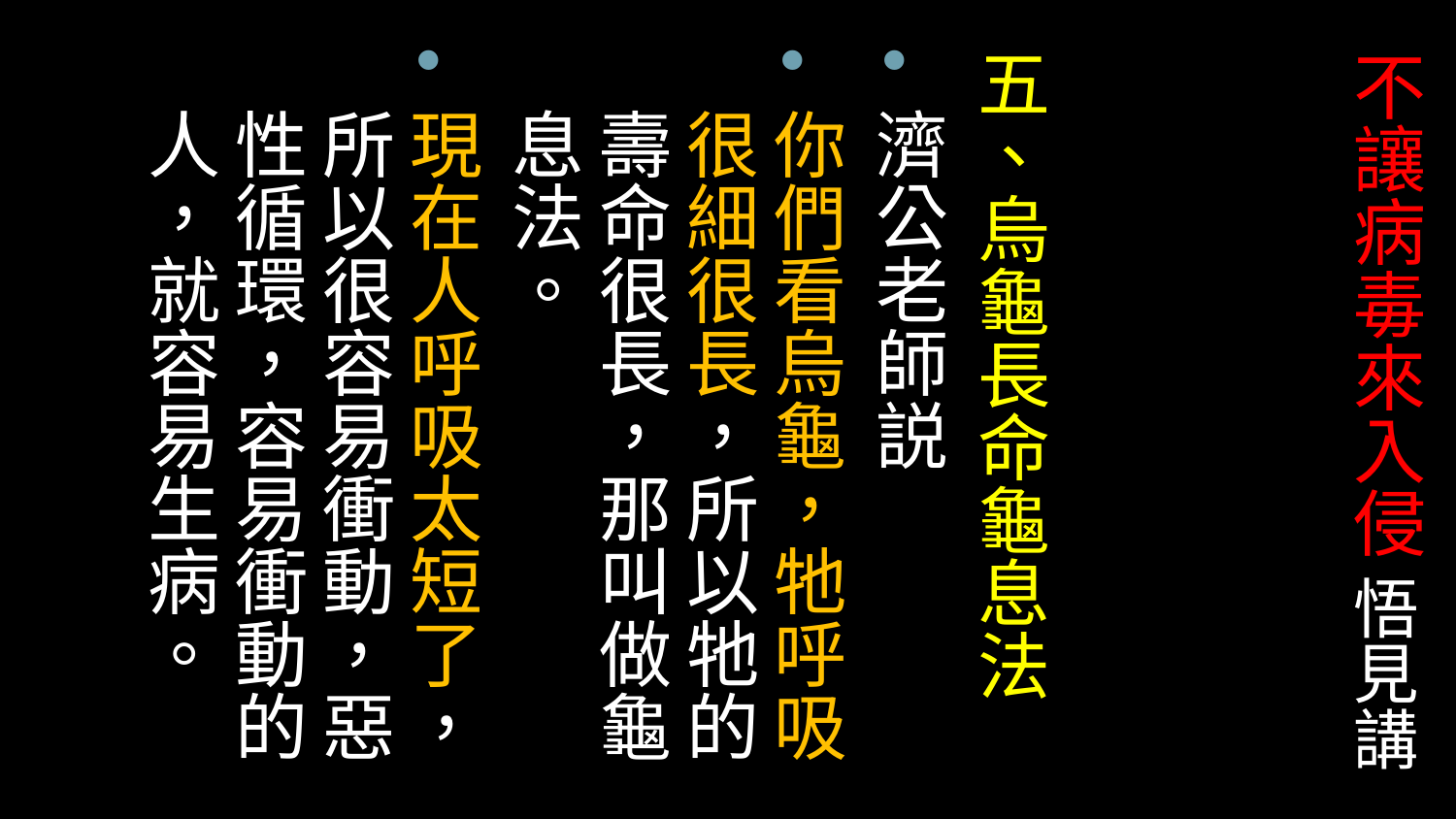

五、烏龜長命龜息法
濟公老師説
你們看烏龜，牠呼吸很細很長，所以牠的壽命很長，那叫做龜息法。
現在人呼吸太短了，所以很容易衝動，惡性循環，容易衝動的人，就容易生病。

# 不讓病毒來入侵 悟見講